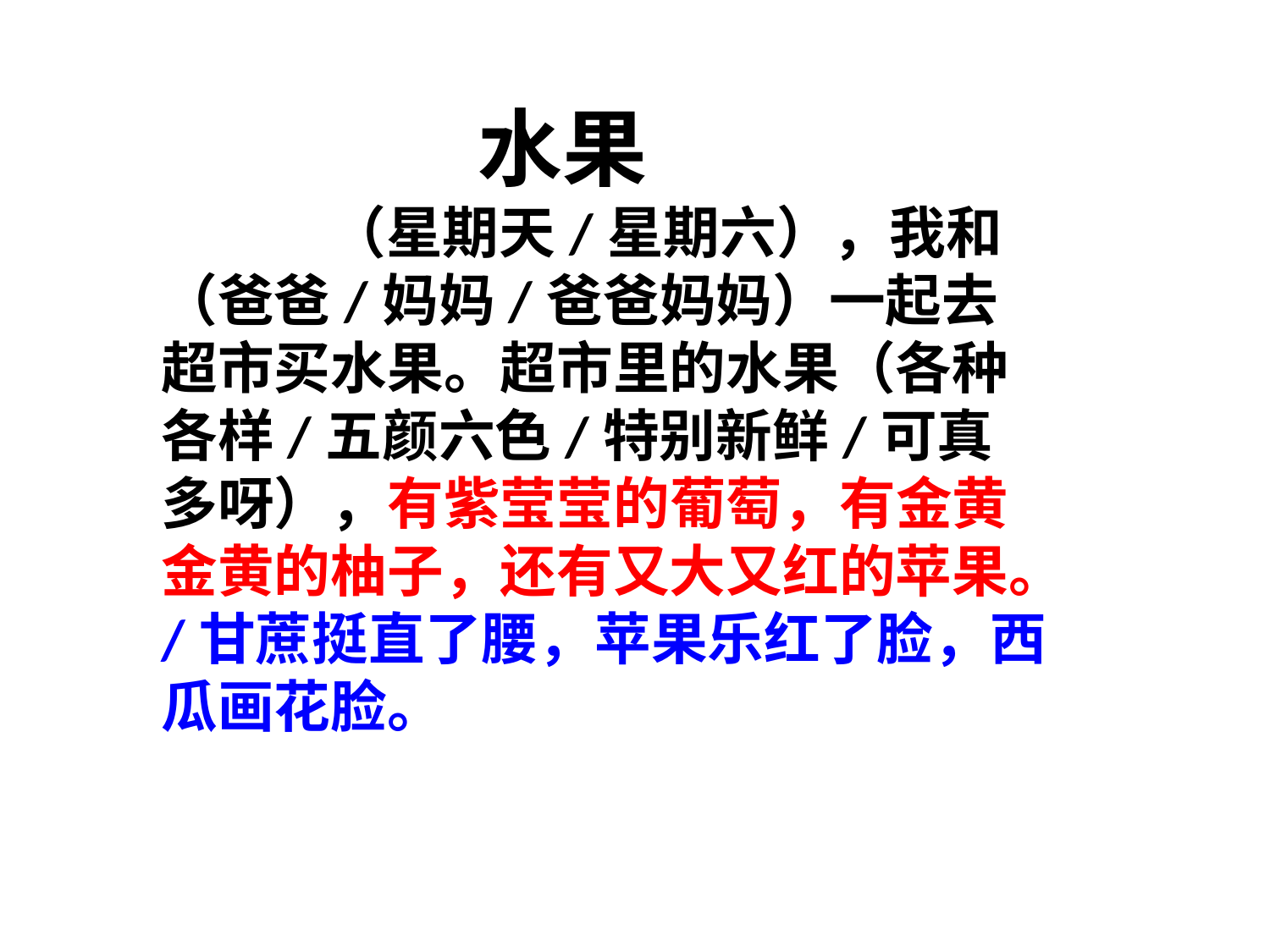

水果
            （星期天/星期六），我和（爸爸/妈妈/爸爸妈妈）一起去超市买水果。超市里的水果（各种各样/五颜六色/特别新鲜/可真多呀），有紫莹莹的葡萄，有金黄金黄的柚子，还有又大又红的苹果。/甘蔗挺直了腰，苹果乐红了脸，西瓜画花脸。